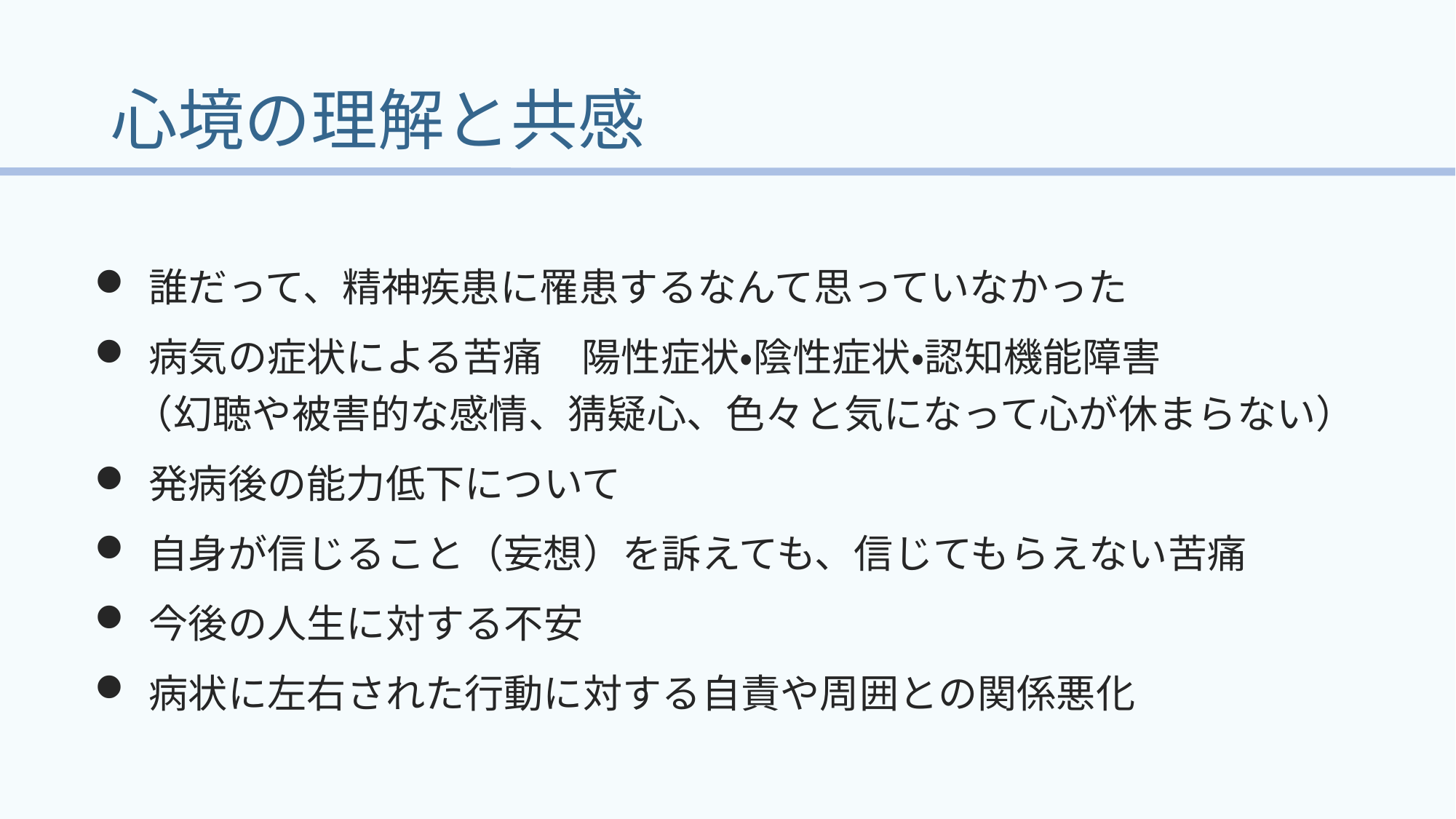

# 心境の理解と共感

誰だって、精神疾患に罹患するなんて思っていなかった

病気の症状による苦痛　陽性症状・陰性症状・認知機能障害
　（幻聴や被害的な感情、猜疑心、色々と気になって心が休まらない）

発病後の能力低下について

自身が信じること（妄想）を訴えても、信じてもらえない苦痛

今後の人生に対する不安

病状に左右された行動に対する自責や周囲との関係悪化